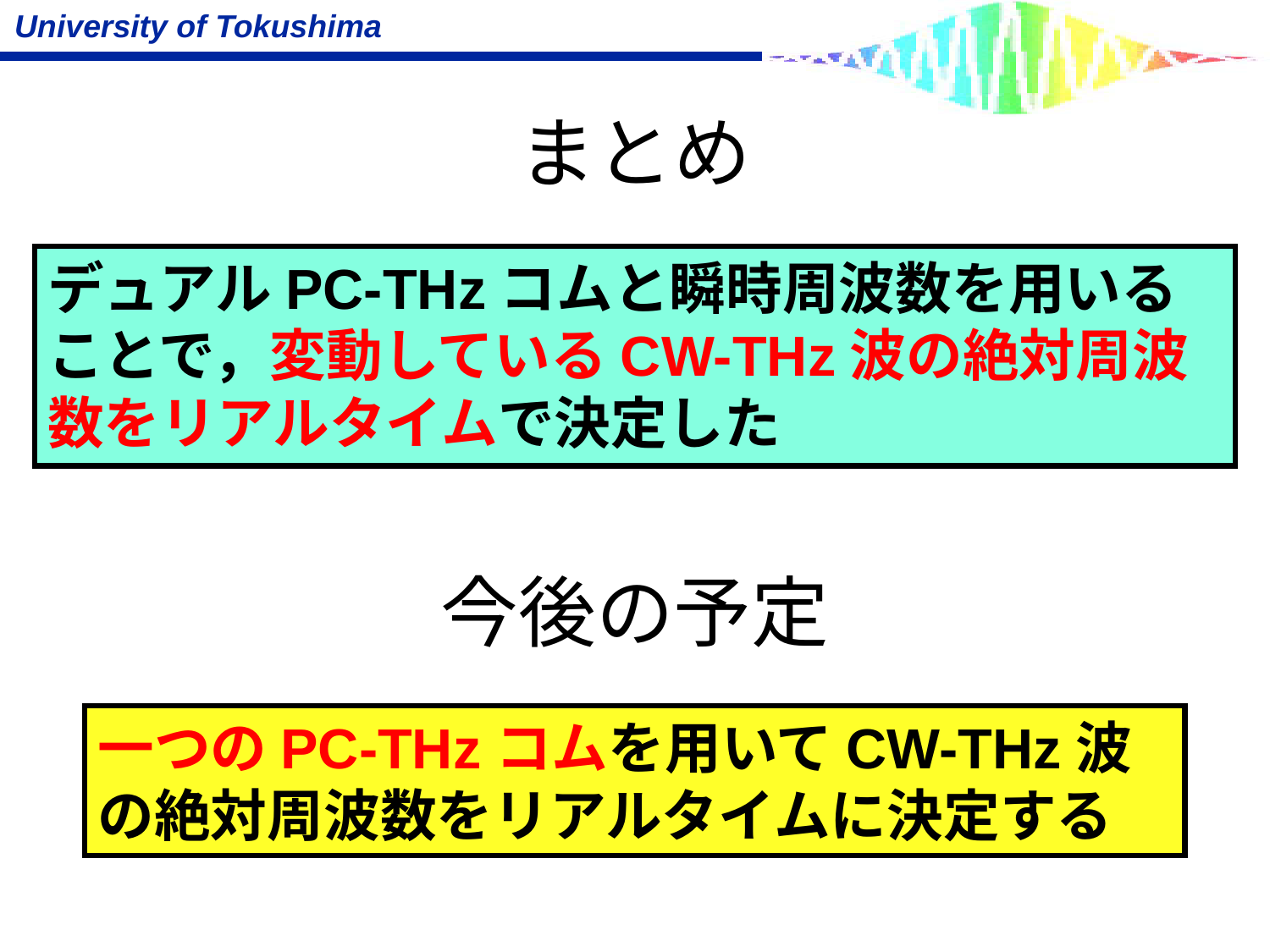

# まとめ
デュアルPC-THzコムと瞬時周波数を用いることで，変動しているCW-THz波の絶対周波数をリアルタイムで決定した
今後の予定
一つのPC-THzコムを用いてCW-THz波の絶対周波数をリアルタイムに決定する